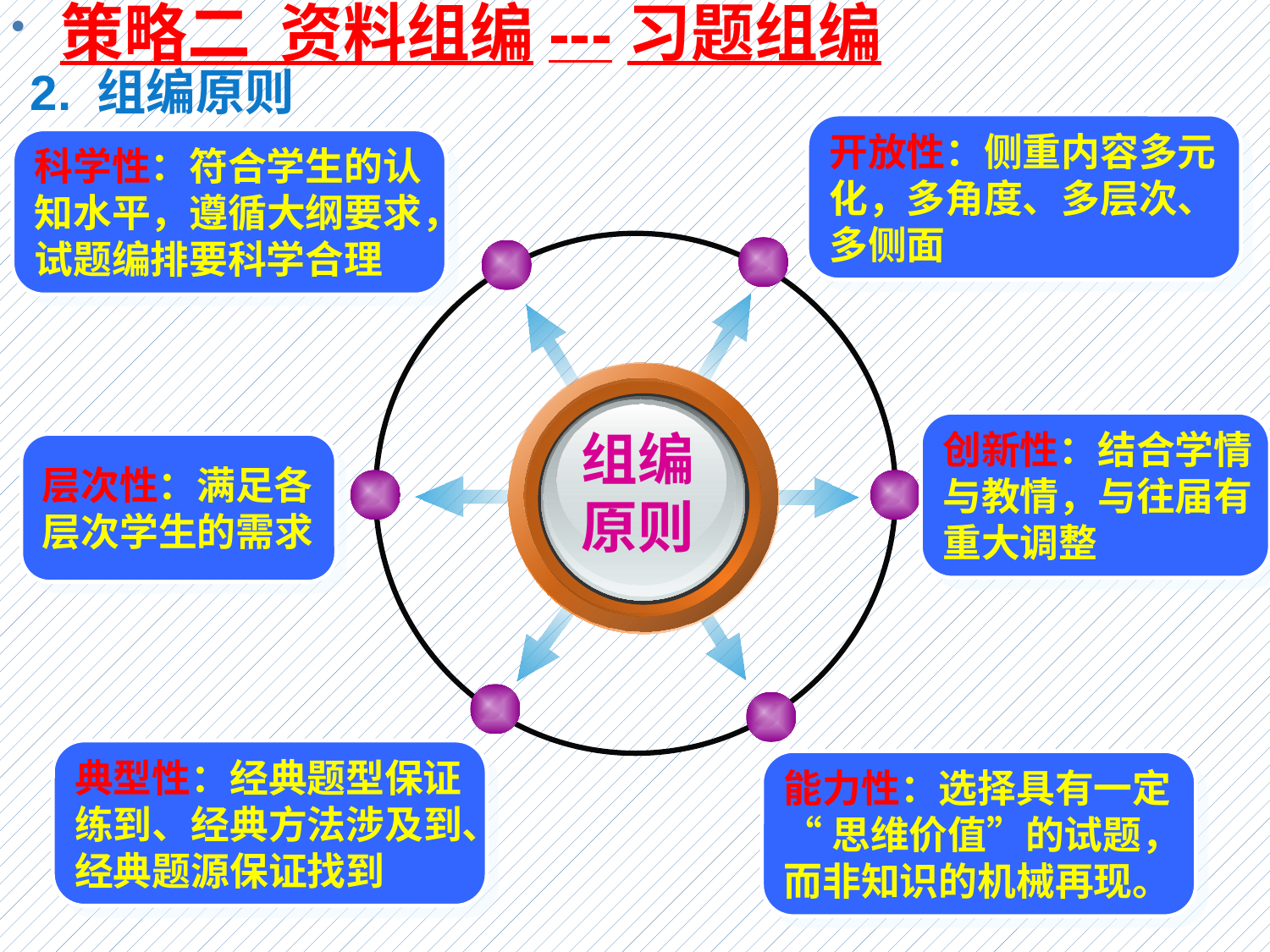

策略二  资料组编---习题组编
2. 组编原则
开放性：侧重内容多元
化，多角度、多层次、
多侧面
科学性：符合学生的认
知水平，遵循大纲要求，
试题编排要科学合理

创新性：结合学情
与教情，与往届有
重大调整
组编
原则
层次性：满足各
层次学生的需求

典型性：经典题型保证
练到、经典方法涉及到、
经典题源保证找到
能力性：选择具有一定
“思维价值”的试题，
而非知识的机械再现。